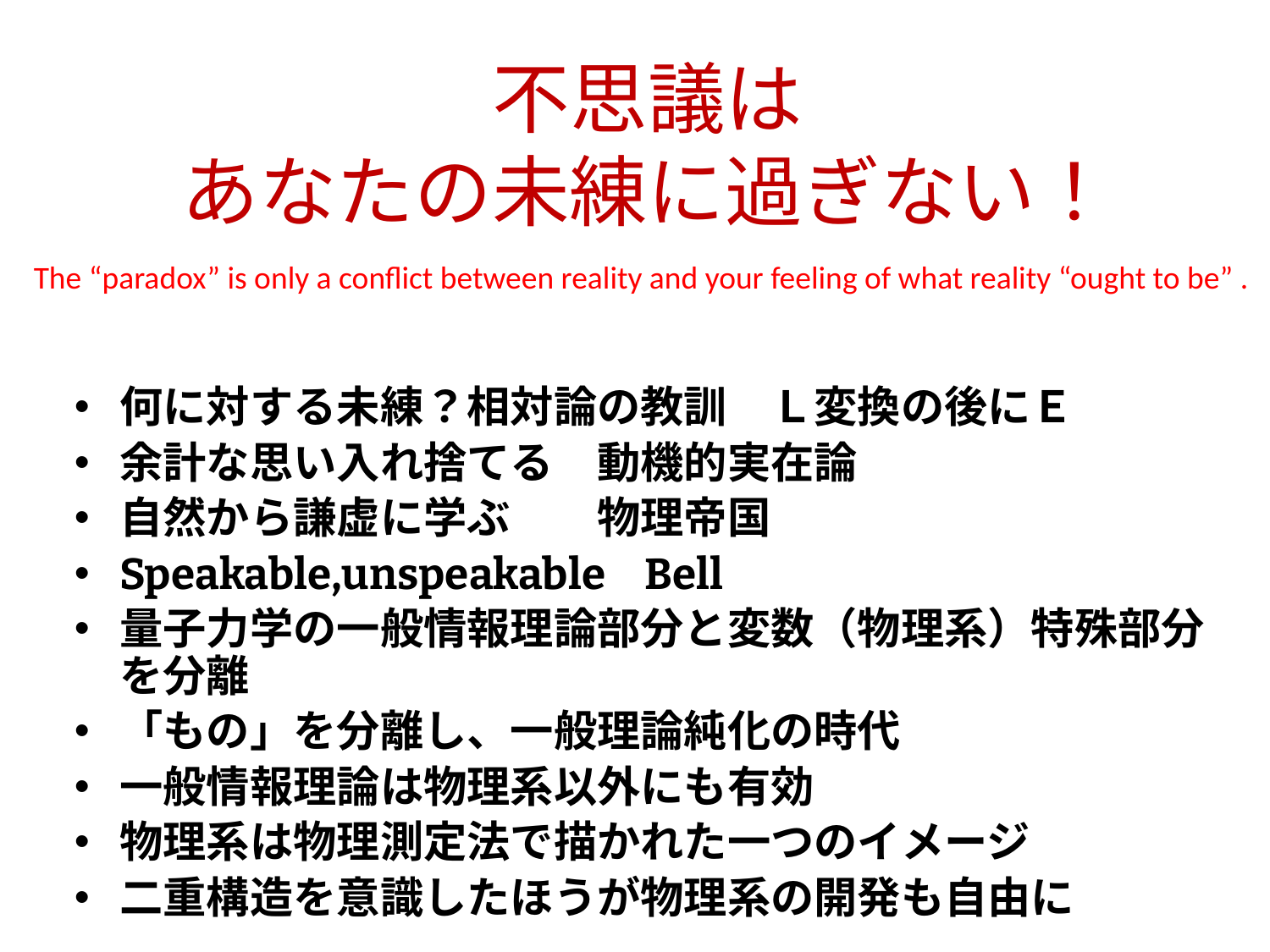

不思議は
あなたの未練に過ぎない！
The “paradox” is only a conflict between reality and your feeling of what reality “ought to be” .
何に対する未練？相対論の教訓　Ｌ変換の後にＥ
余計な思い入れ捨てる　動機的実在論
自然から謙虚に学ぶ　　物理帝国
Speakable,unspeakable     Bell
量子力学の一般情報理論部分と変数（物理系）特殊部分を分離
「もの」を分離し、一般理論純化の時代
一般情報理論は物理系以外にも有効
物理系は物理測定法で描かれた一つのイメージ
二重構造を意識したほうが物理系の開発も自由に